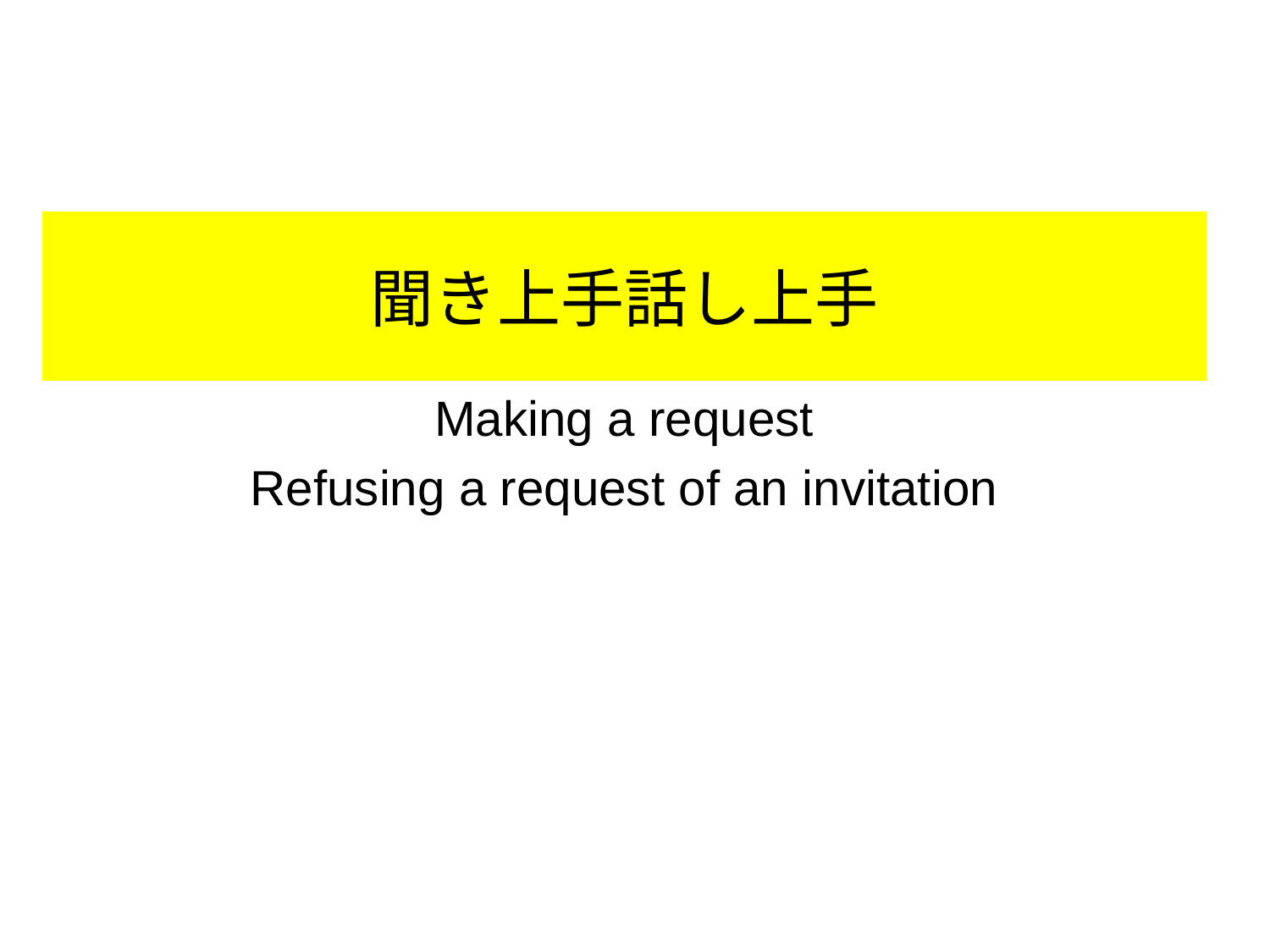

# 聞き上手話し上手
Making a request
Refusing a request of an invitation